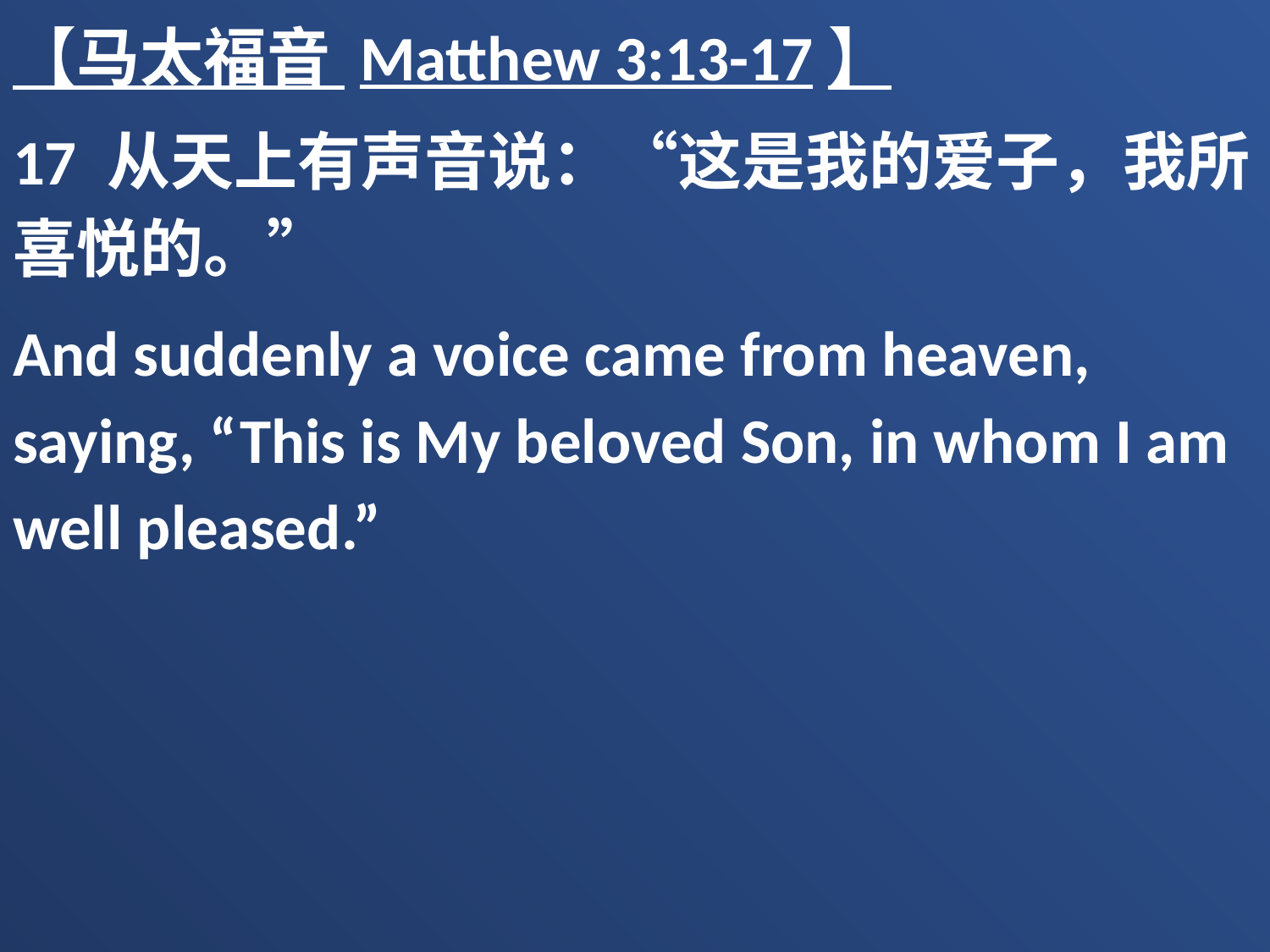

【马太福音 Matthew 3:13-17】
17 从天上有声音说：“这是我的爱子，我所喜悦的。”
And suddenly a voice came from heaven, saying, “This is My beloved Son, in whom I am well pleased.”